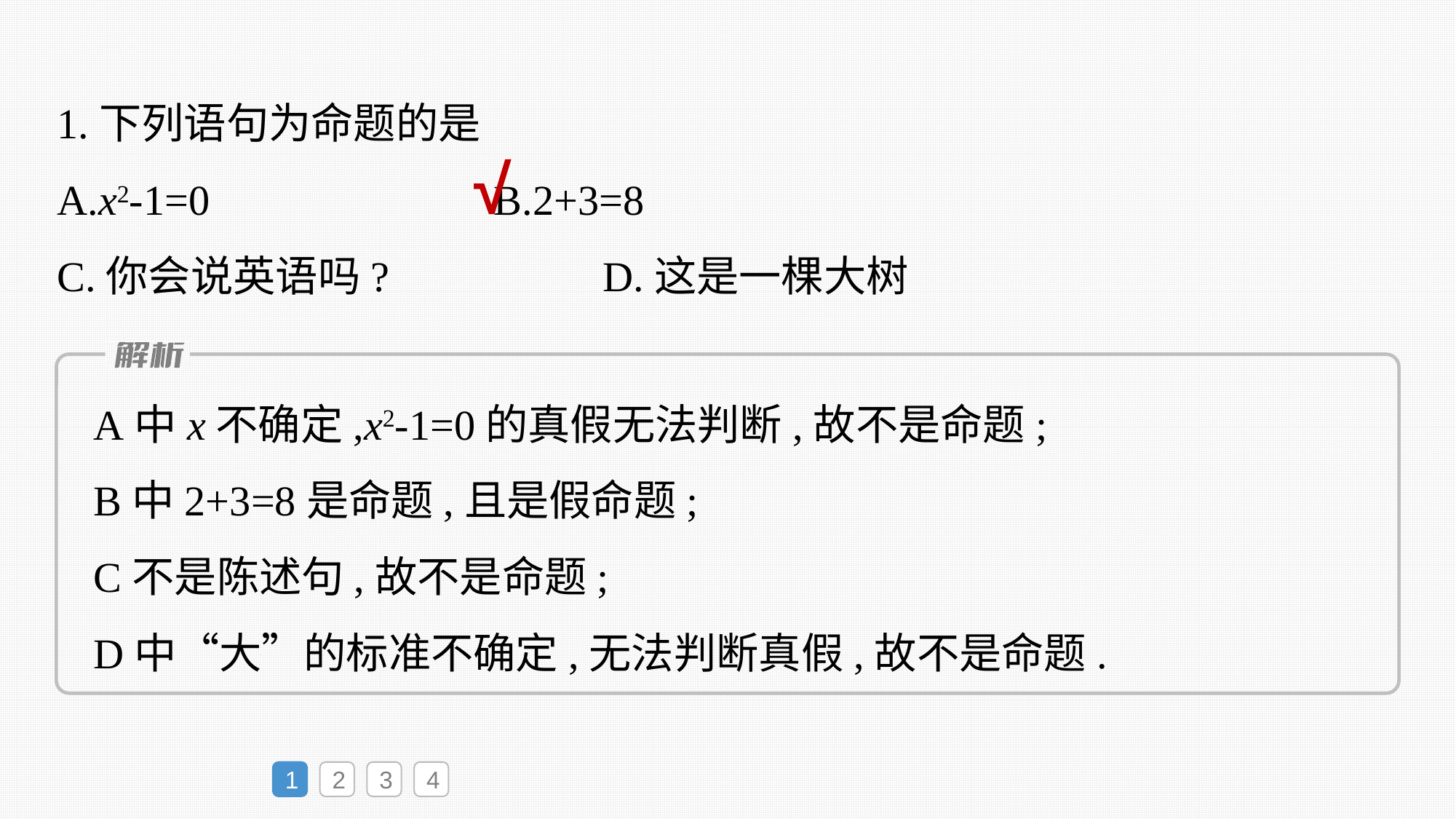

1.下列语句为命题的是
A.x2-1=0			B.2+3=8
C.你会说英语吗?		D.这是一棵大树
√

A中x不确定,x2-1=0的真假无法判断,故不是命题;
B中2+3=8是命题,且是假命题;
C不是陈述句,故不是命题;
D中“大”的标准不确定,无法判断真假,故不是命题.
1
2
3
4